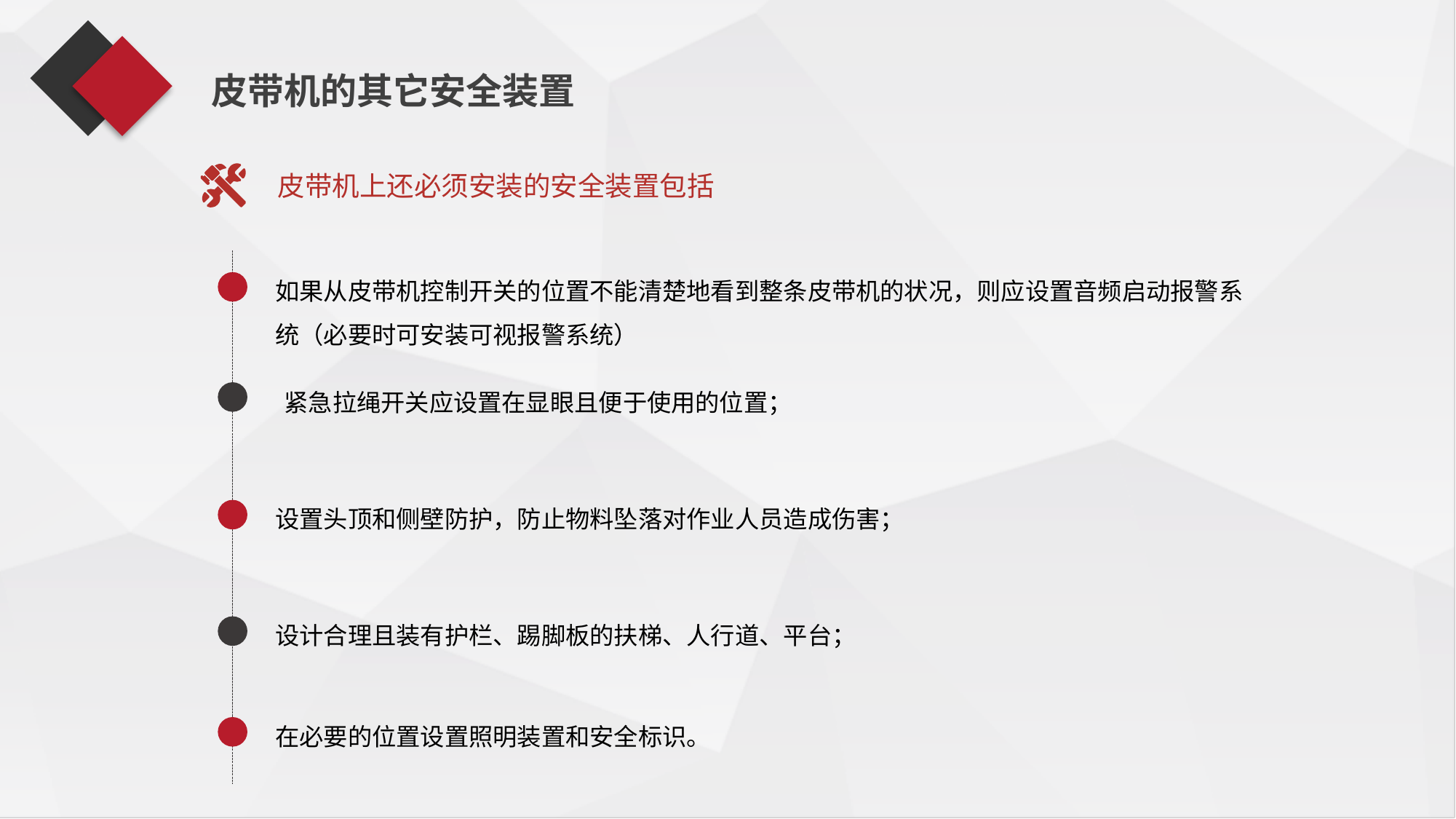

皮带机的其它安全装置

皮带机上还必须安装的安全装置包括
如果从皮带机控制开关的位置不能清楚地看到整条皮带机的状况，则应设置音频启动报警系统（必要时可安装可视报警系统）

 紧急拉绳开关应设置在显眼且便于使用的位置；

设置头顶和侧壁防护，防止物料坠落对作业人员造成伤害；

设计合理且装有护栏、踢脚板的扶梯、人行道、平台；

在必要的位置设置照明装置和安全标识。